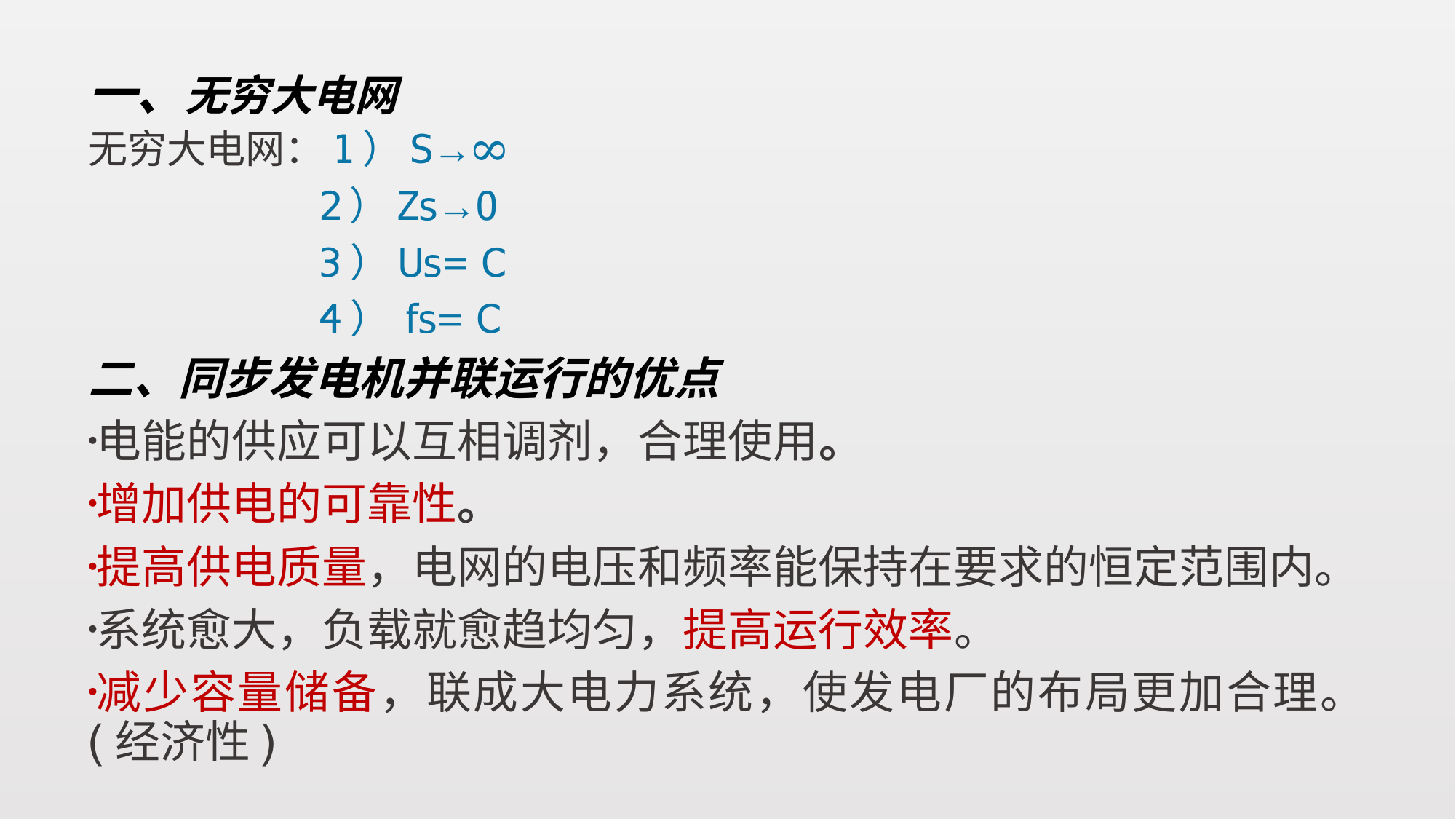

# 一、无穷大电网
无穷大电网：1）S→∞
　　　　　   2）Zs→0
                   3）Us= C
                   4） fs= C
二、同步发电机并联运行的优点
电能的供应可以互相调剂，合理使用。
增加供电的可靠性。
提高供电质量，电网的电压和频率能保持在要求的恒定范围内。
系统愈大，负载就愈趋均匀，提高运行效率。
减少容量储备，联成大电力系统，使发电厂的布局更加合理。(经济性)